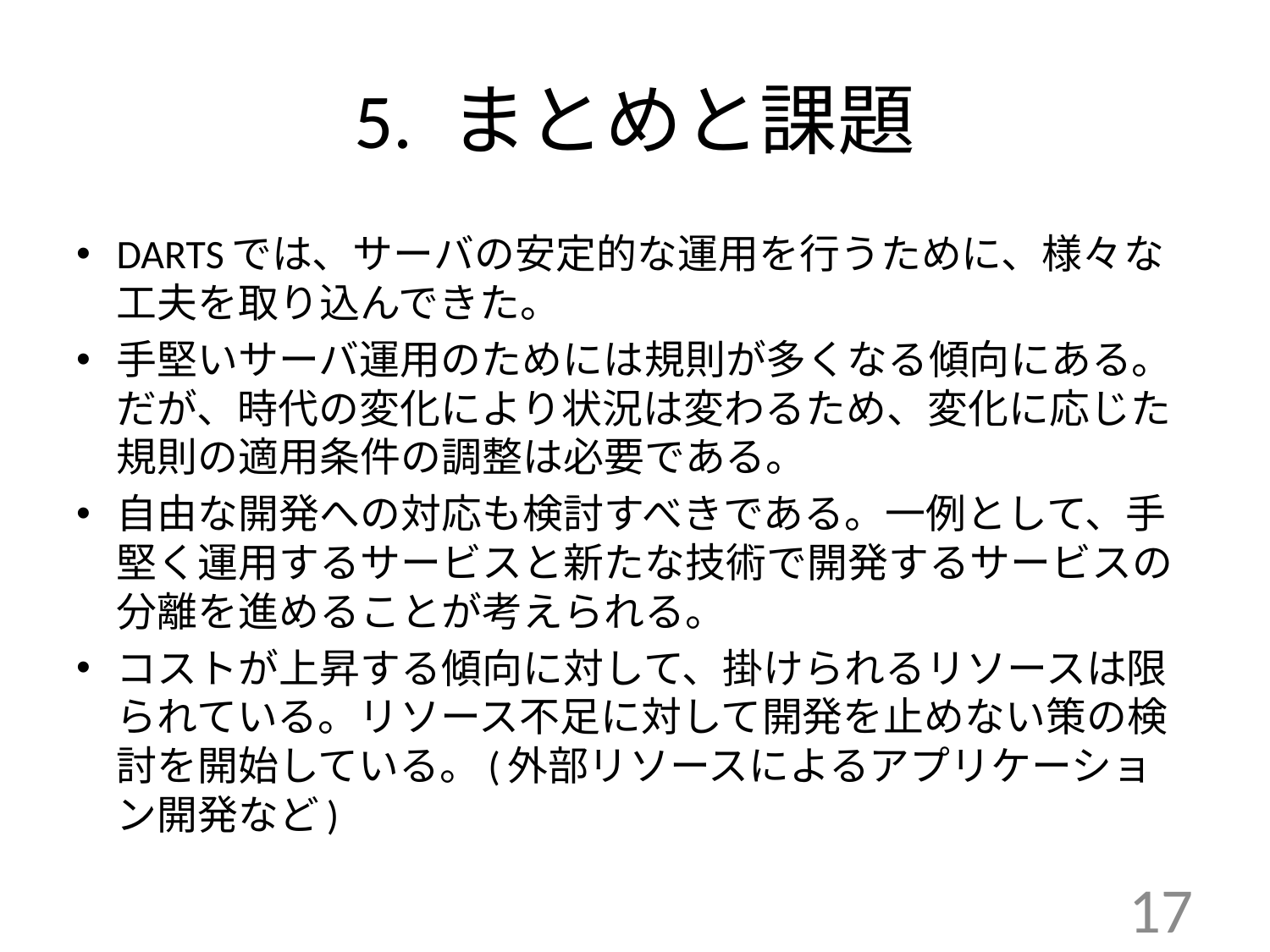

# 5. まとめと課題
DARTSでは、サーバの安定的な運用を行うために、様々な工夫を取り込んできた。
手堅いサーバ運用のためには規則が多くなる傾向にある。だが、時代の変化により状況は変わるため、変化に応じた規則の適用条件の調整は必要である。
自由な開発への対応も検討すべきである。一例として、手堅く運用するサービスと新たな技術で開発するサービスの分離を進めることが考えられる。
コストが上昇する傾向に対して、掛けられるリソースは限られている。リソース不足に対して開発を止めない策の検討を開始している。(外部リソースによるアプリケーション開発など)
17